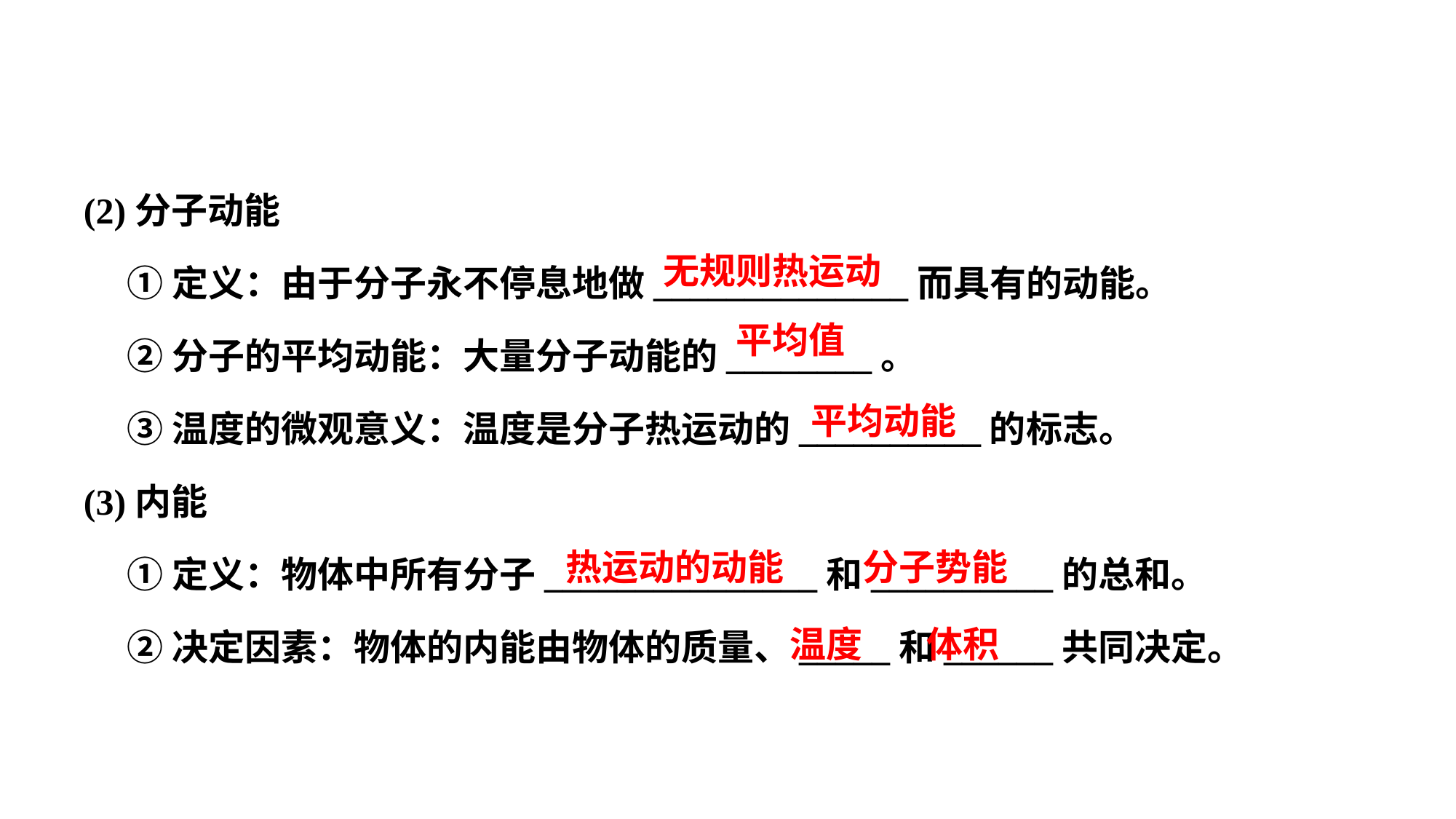

(2)分子动能
①定义：由于分子永不停息地做______________而具有的动能。
②分子的平均动能：大量分子动能的________。
③温度的微观意义：温度是分子热运动的__________的标志。
(3)内能
①定义：物体中所有分子_______________和__________的总和。
②决定因素：物体的内能由物体的质量、_____和______共同决定。
无规则热运动
平均值
平均动能
分子势能
热运动的动能
体积
温度